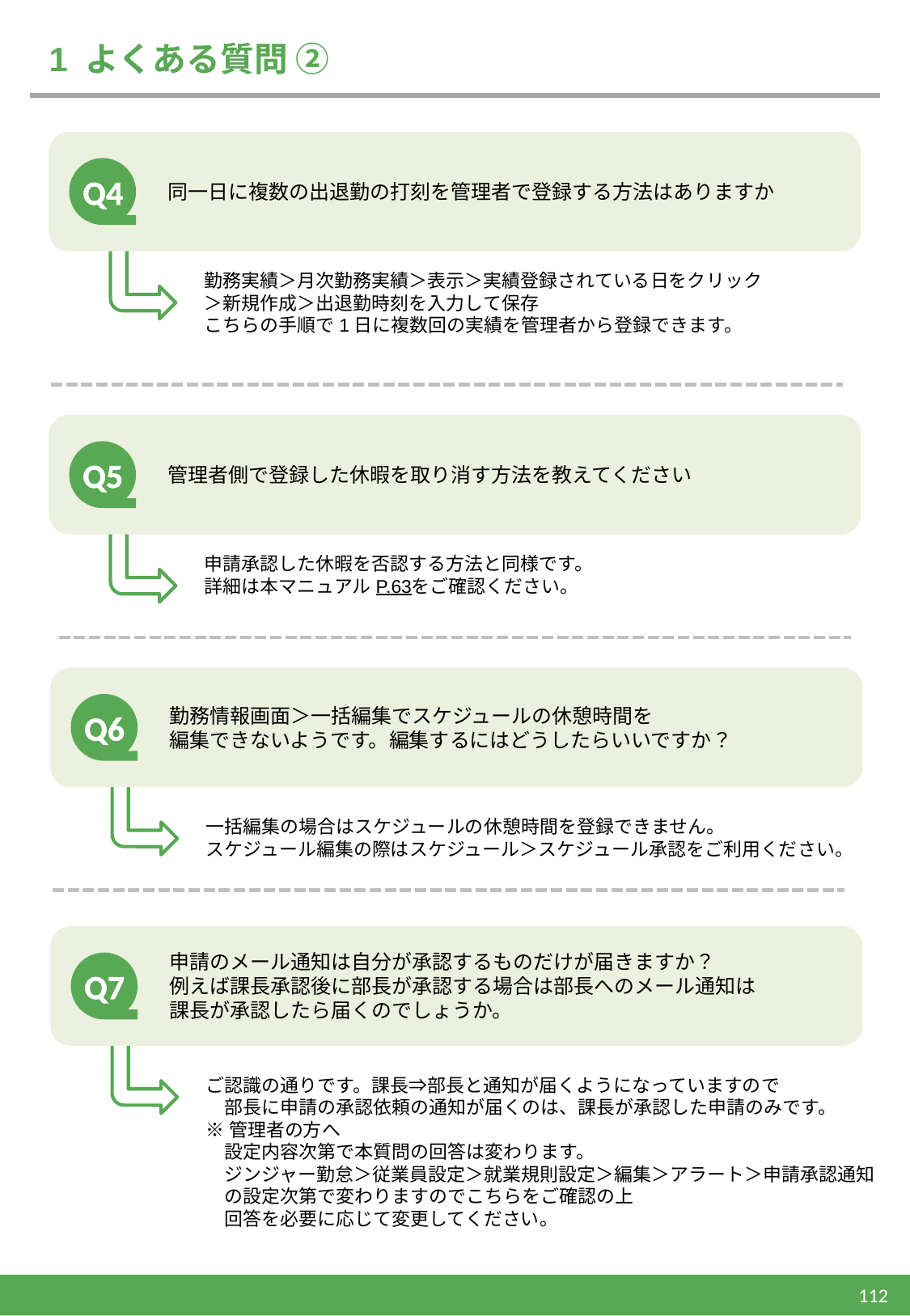

# 1 よくある質問 ②
　　　　　同一日に複数の出退勤の打刻を管理者で登録する方法はありますか

Q4

勤務実績＞月次勤務実績＞表示＞実績登録されている日をクリック
＞新規作成＞出退勤時刻を入力して保存
こちらの手順で1日に複数回の実績を管理者から登録できます。

　　　　　管理者側で登録した休暇を取り消す方法を教えてください

Q5

申請承認した休暇を否認する方法と同様です。
詳細は本マニュアルP.63をご確認ください。

　　　　　勤務情報画面＞一括編集でスケジュールの休憩時間を
　　　　　編集できないようです。編集するにはどうしたらいいですか？

Q6

一括編集の場合はスケジュールの休憩時間を登録できません。
スケジュール編集の際はスケジュール＞スケジュール承認をご利用ください。

　　　　　申請のメール通知は自分が承認するものだけが届きますか？
　　　　　例えば課長承認後に部長が承認する場合は部長へのメール通知は
　　　　　課長が承認したら届くのでしょうか。

Q7

ご認識の通りです。課長⇒部長と通知が届くようになっていますので
　部長に申請の承認依頼の通知が届くのは、課長が承認した申請のみです。
※管理者の方へ
　設定内容次第で本質問の回答は変わります。
　ジンジャー勤怠＞従業員設定＞就業規則設定＞編集＞アラート＞申請承認通知
　の設定次第で変わりますのでこちらをご確認の上
　回答を必要に応じて変更してください。
112